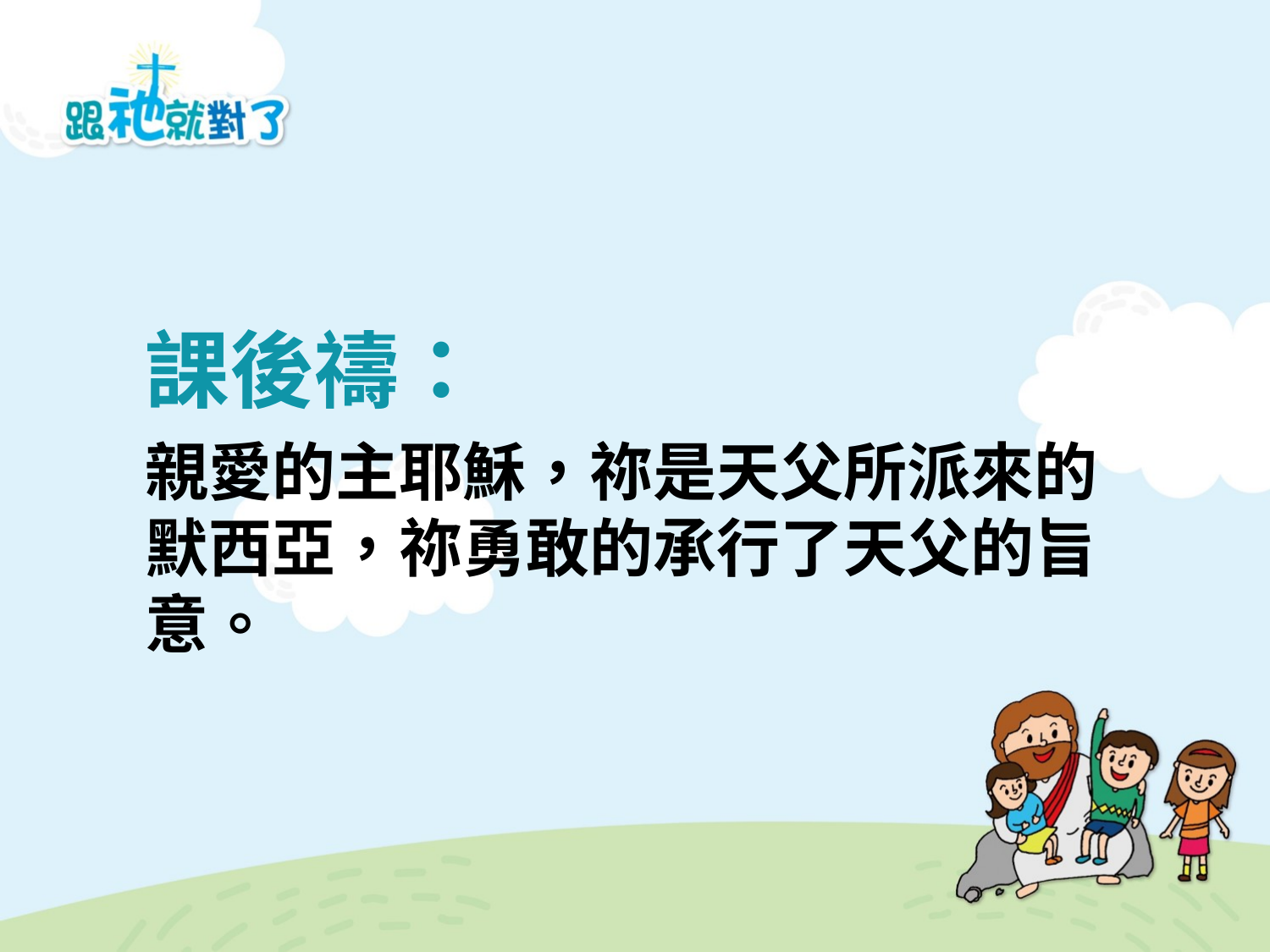

課後禱：
親愛的主耶穌，祢是天父所派來的默西亞，祢勇敢的承行了天父的旨意。